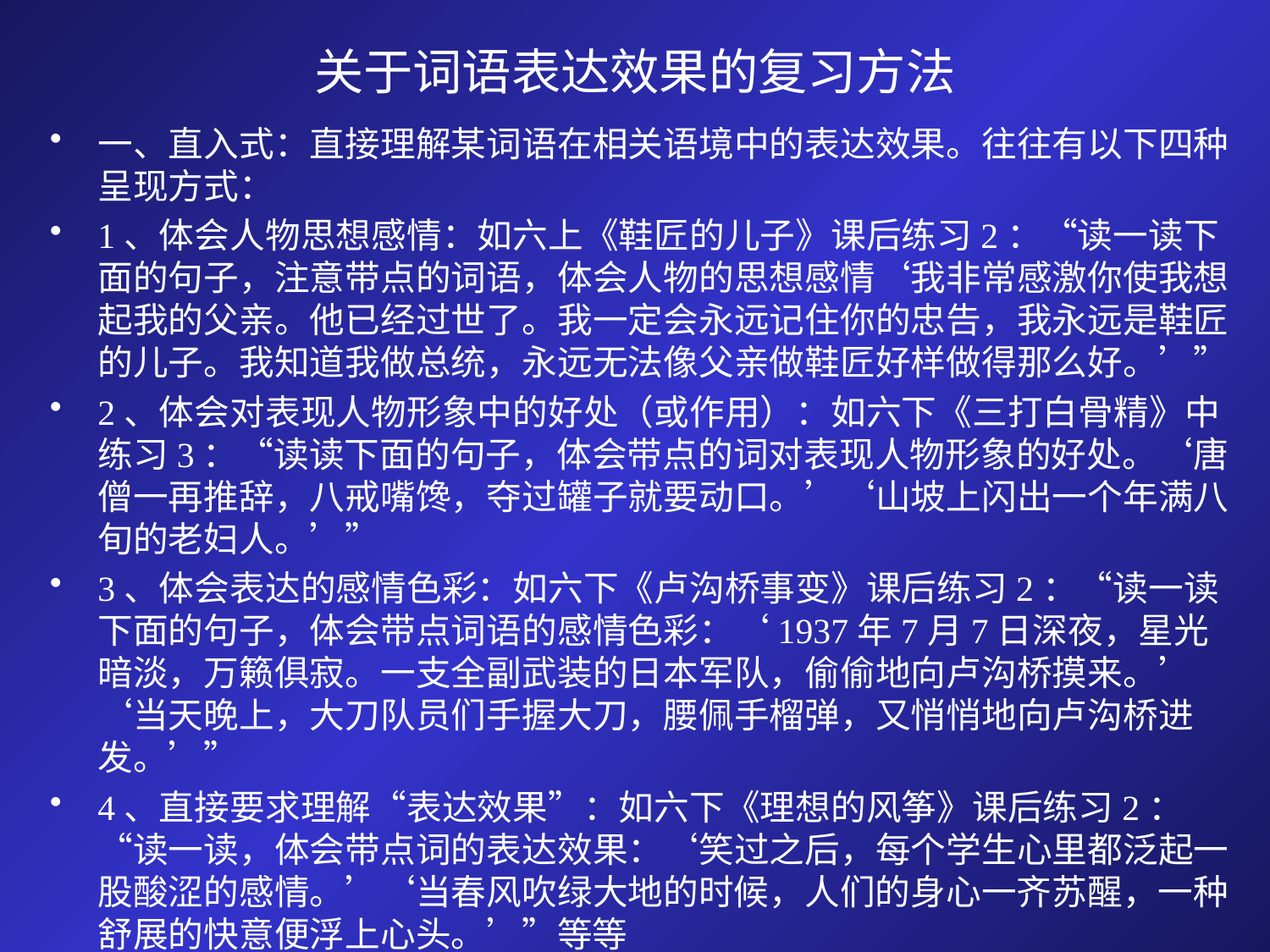

# 关于词语表达效果的复习方法
一、直入式：直接理解某词语在相关语境中的表达效果。往往有以下四种呈现方式：
1、体会人物思想感情：如六上《鞋匠的儿子》课后练习2：“读一读下面的句子，注意带点的词语，体会人物的思想感情‘我非常感激你使我想起我的父亲。他已经过世了。我一定会永远记住你的忠告，我永远是鞋匠的儿子。我知道我做总统，永远无法像父亲做鞋匠好样做得那么好。’”
2、体会对表现人物形象中的好处（或作用）：如六下《三打白骨精》中练习3：“读读下面的句子，体会带点的词对表现人物形象的好处。‘唐僧一再推辞，八戒嘴馋，夺过罐子就要动口。’‘山坡上闪出一个年满八旬的老妇人。’”
3、体会表达的感情色彩：如六下《卢沟桥事变》课后练习2：“读一读下面的句子，体会带点词语的感情色彩：‘1937年7月7日深夜，星光暗淡，万籁俱寂。一支全副武装的日本军队，偷偷地向卢沟桥摸来。’‘当天晚上，大刀队员们手握大刀，腰佩手榴弹，又悄悄地向卢沟桥进发。’”
4、直接要求理解“表达效果”：如六下《理想的风筝》课后练习2：“读一读，体会带点词的表达效果：‘笑过之后，每个学生心里都泛起一股酸涩的感情。’‘当春风吹绿大地的时候，人们的身心一齐苏醒，一种舒展的快意便浮上心头。’”等等